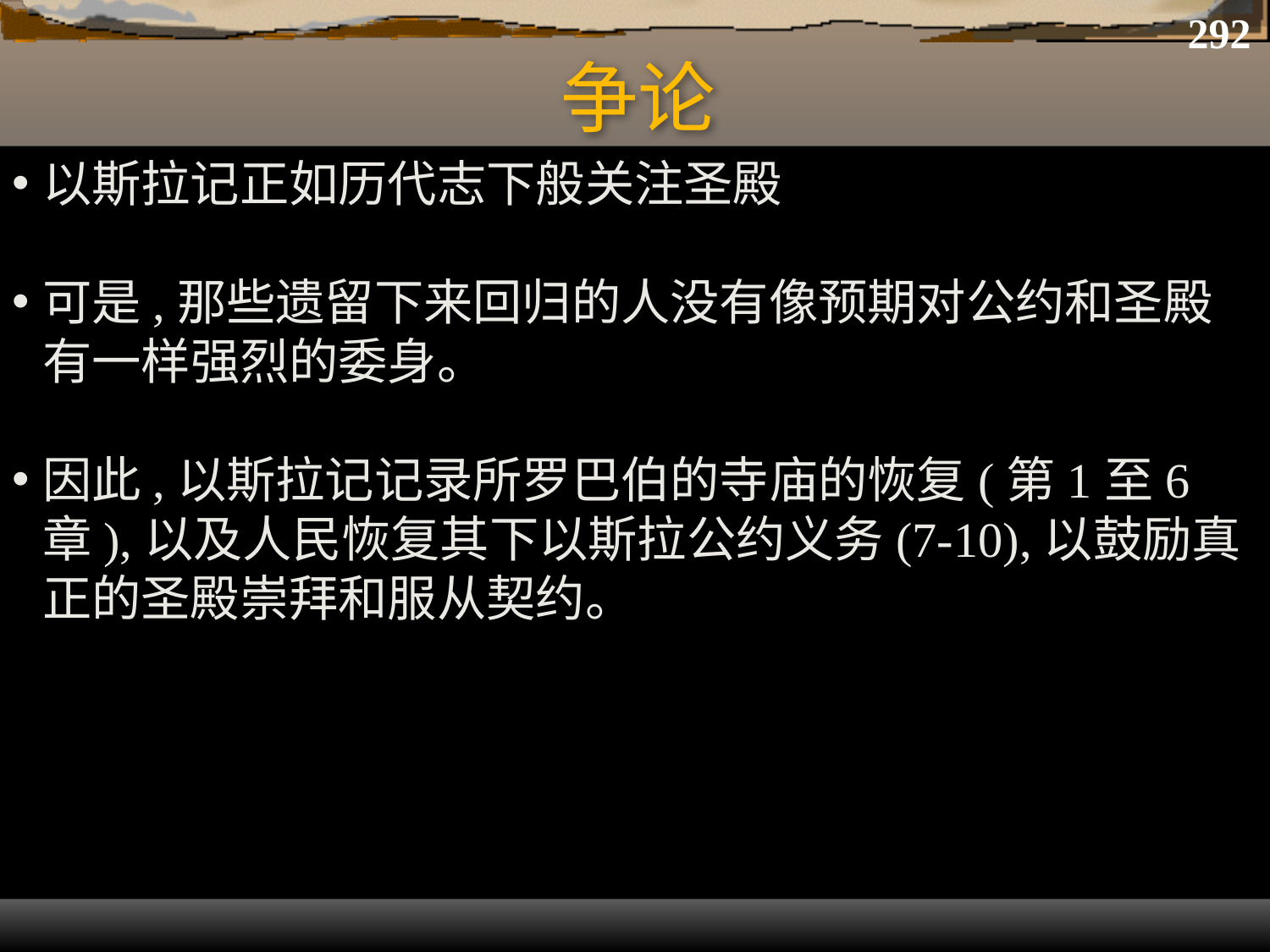

292
# 争论
以斯拉记正如历代志下般关注圣殿

可是,那些遗留下来回归的人没有像预期对公约和圣殿有一样强烈的委身。

因此,以斯拉记记录所罗巴伯的寺庙的恢复(第1至6章),以及人民恢复其下以斯拉公约义务(7-10),以鼓励真正的圣殿崇拜和服从契约。